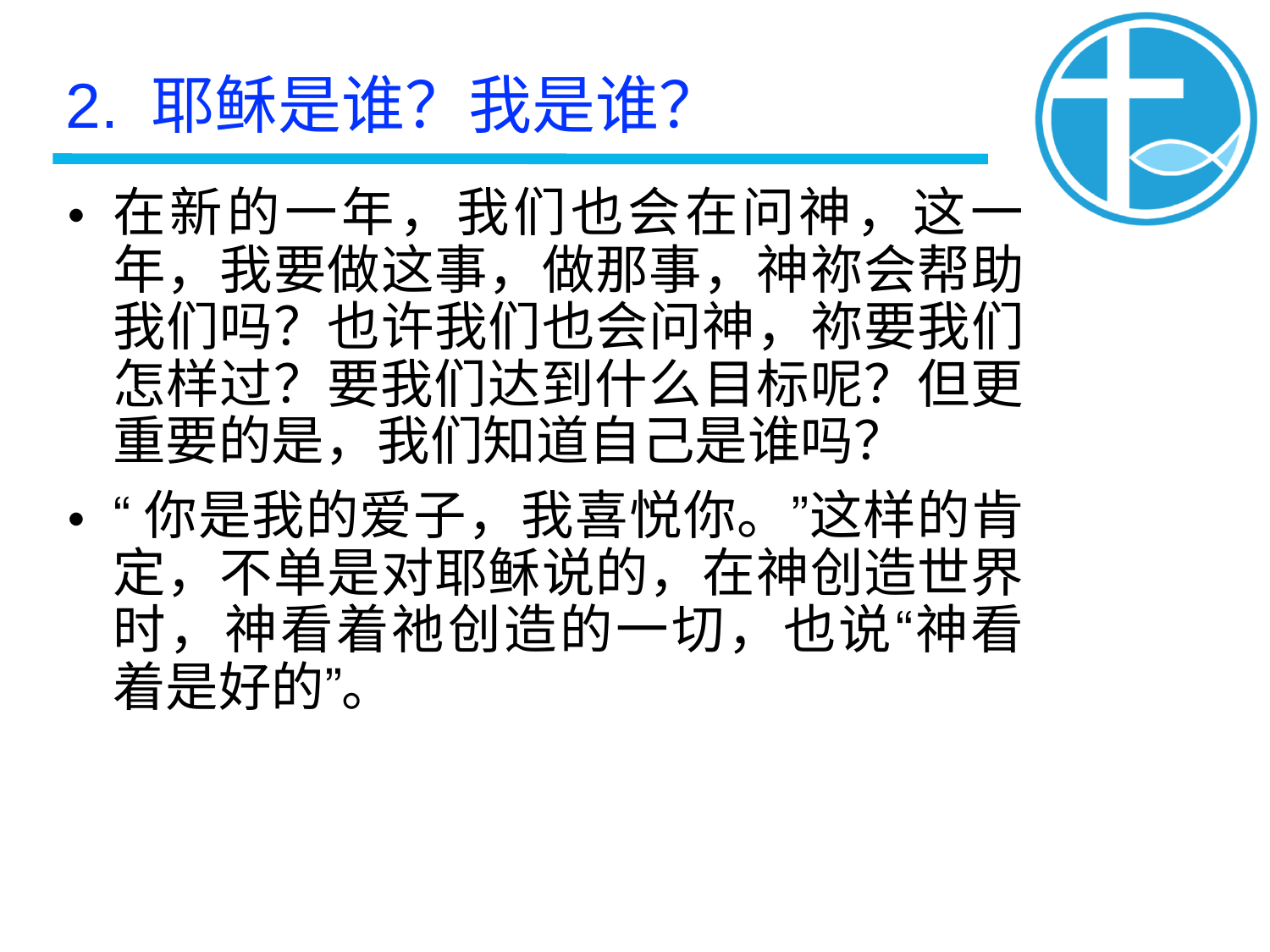

2. 耶稣是谁？我是谁？
在新的一年，我们也会在问神，这一年，我要做这事，做那事，神祢会帮助我们吗？也许我们也会问神，祢要我们怎样过？要我们达到什么目标呢？但更重要的是，我们知道自己是谁吗？
“你是我的爱子，我喜悦你。”这样的肯定，不单是对耶稣说的，在神创造世界时，神看着祂创造的一切，也说“神看着是好的”。